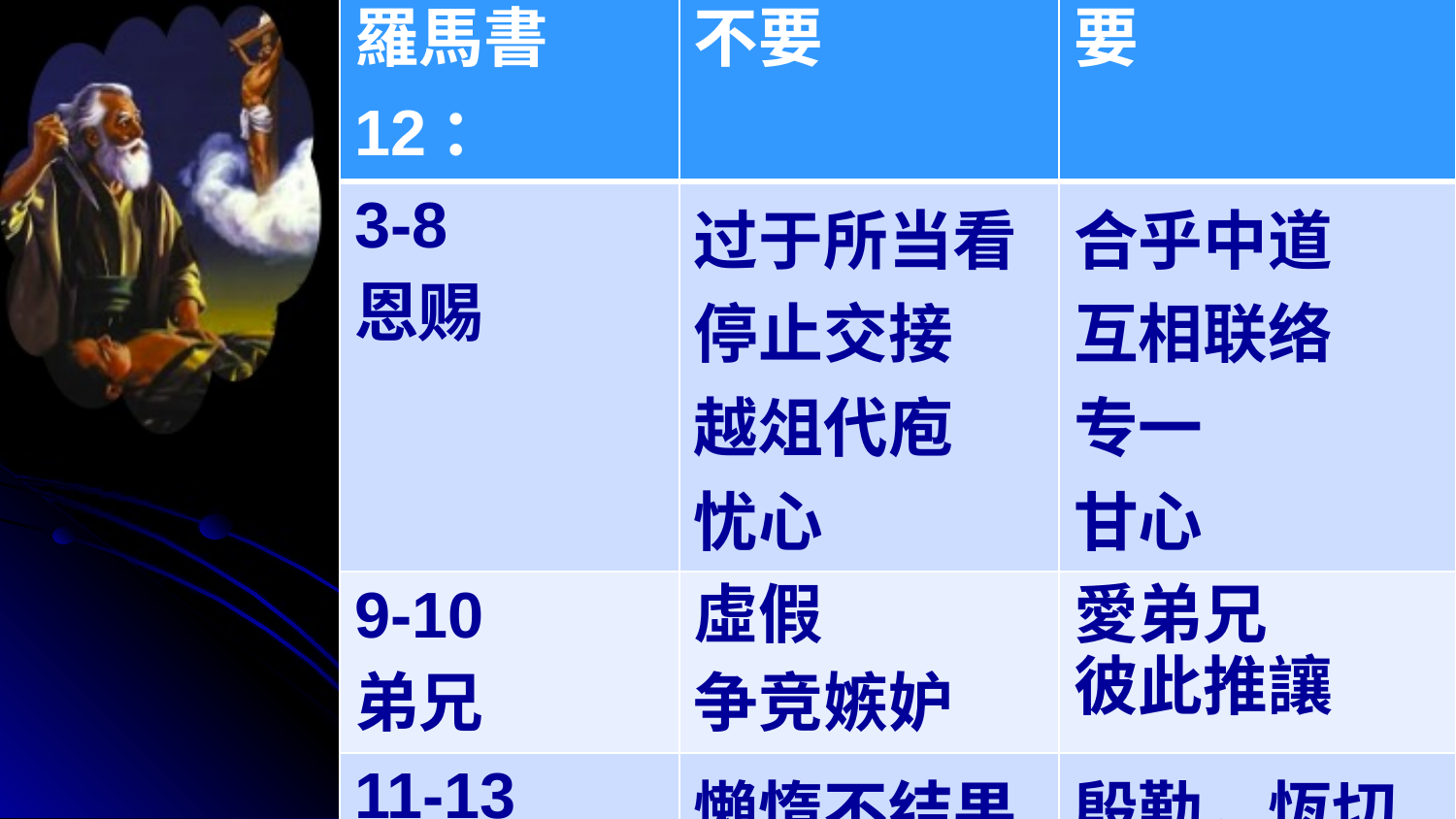

| 羅馬書12： | 不要 | 要 |
| --- | --- | --- |
| 3-8 恩赐 | 过于所当看 停止交接 越俎代庖 忧心 | 合乎中道 互相联络 专一 甘心 |
| 9-10 弟兄 | 虛假 争竞嫉妒 | 愛弟兄 彼此推讓 |
| 11-13 上帝 | 懶惰不结果 易怒，愁烦 | 殷勤，恆切喜樂，忍耐 |
| 14-21逼迫 | 為惡所勝 | 以善勝惡 |
8